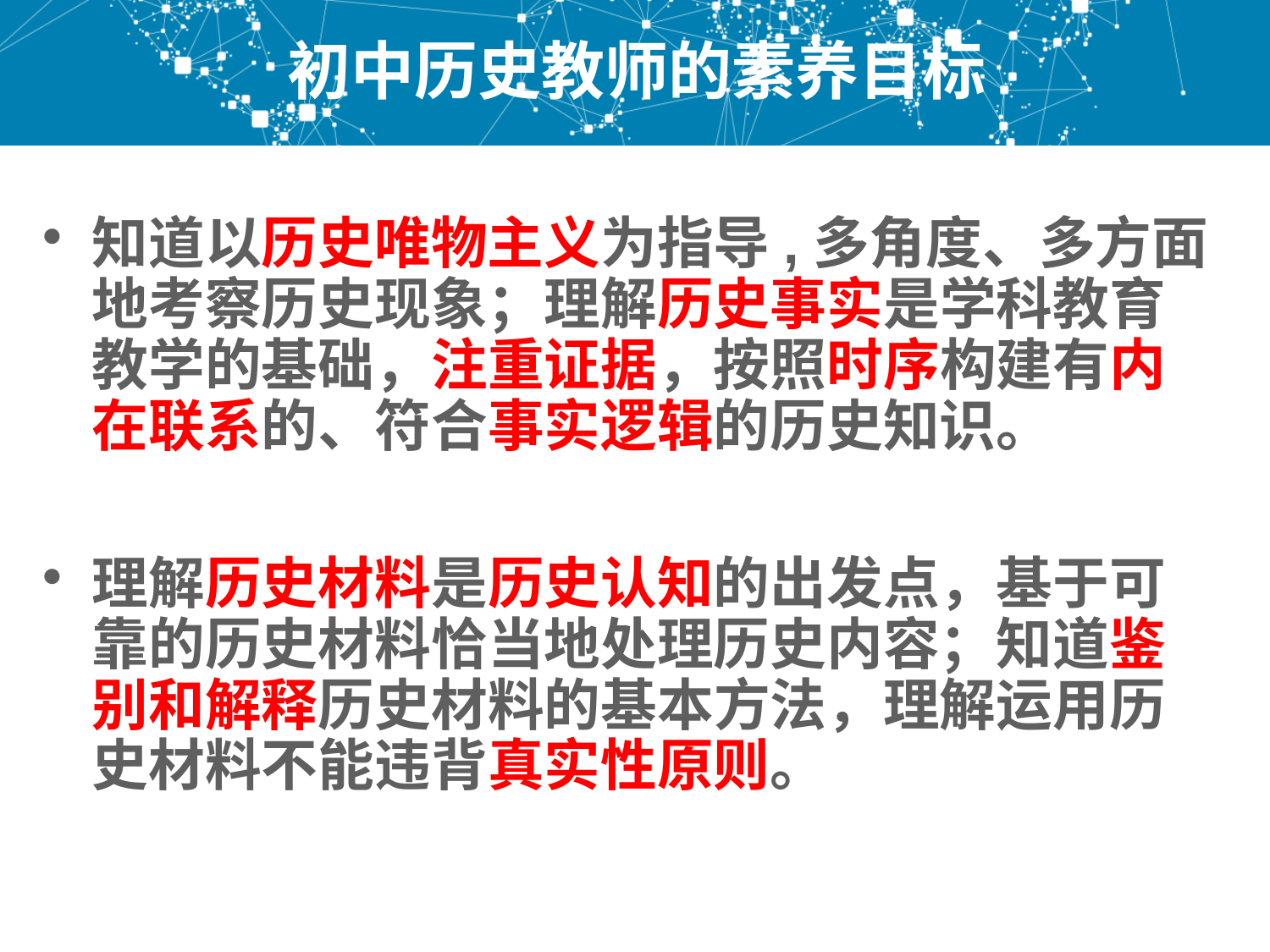

# 初中历史教师的素养目标
知道以历史唯物主义为指导,多角度、多方面地考察历史现象；理解历史事实是学科教育教学的基础，注重证据，按照时序构建有内在联系的、符合事实逻辑的历史知识。

理解历史材料是历史认知的出发点，基于可靠的历史材料恰当地处理历史内容；知道鉴别和解释历史材料的基本方法，理解运用历史材料不能违背真实性原则。